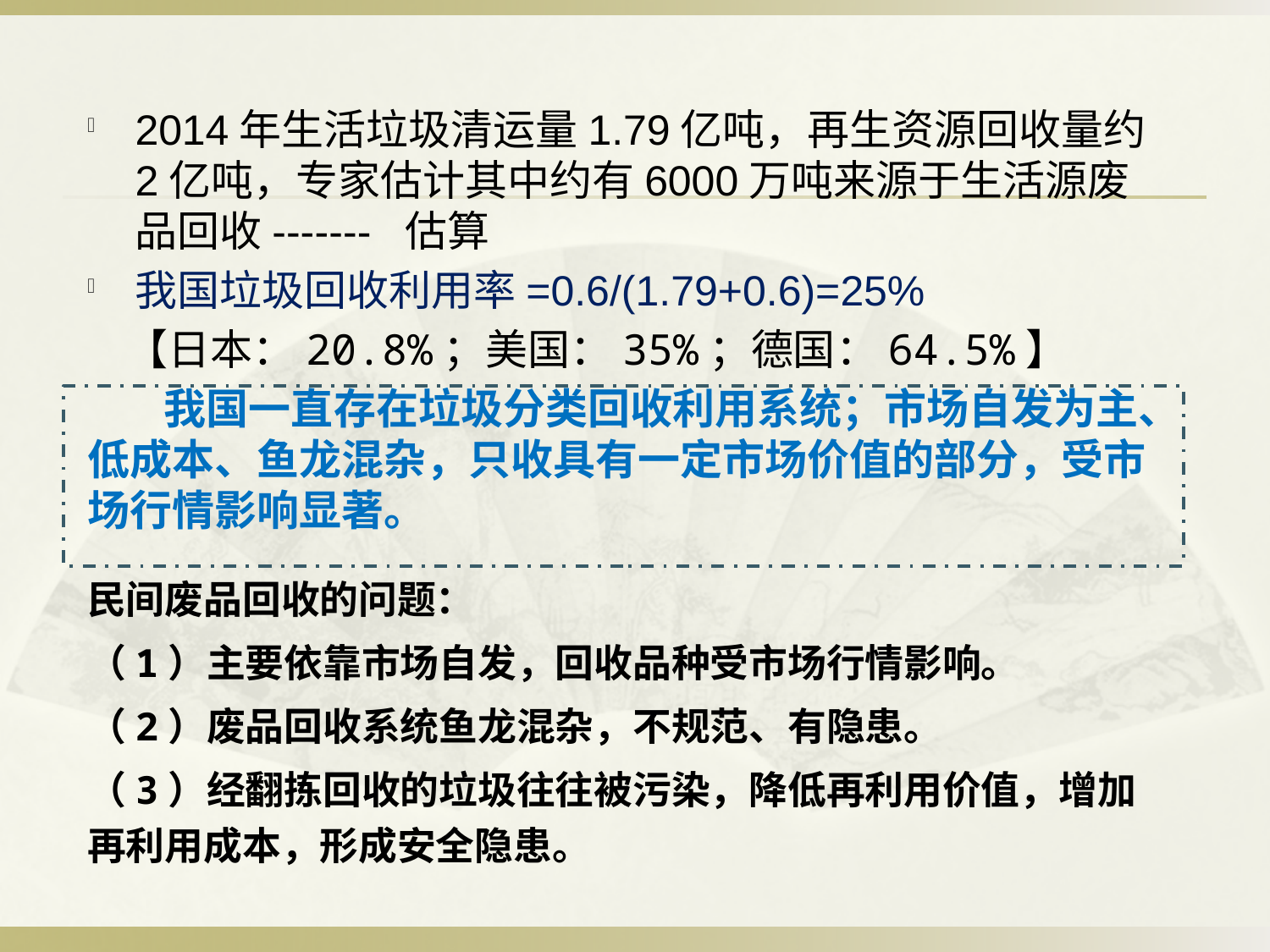

2014年生活垃圾清运量1.79亿吨，再生资源回收量约2亿吨，专家估计其中约有6000万吨来源于生活源废品回收-------  估算
我国垃圾回收利用率=0.6/(1.79+0.6)=25%
   【日本：20.8%；美国：35%；德国：64.5%】
       我国一直存在垃圾分类回收利用系统；市场自发为主、低成本、鱼龙混杂，只收具有一定市场价值的部分，受市场行情影响显著。
民间废品回收的问题：
（1）主要依靠市场自发，回收品种受市场行情影响。
（2）废品回收系统鱼龙混杂，不规范、有隐患。
（3）经翻拣回收的垃圾往往被污染，降低再利用价值，增加再利用成本，形成安全隐患。